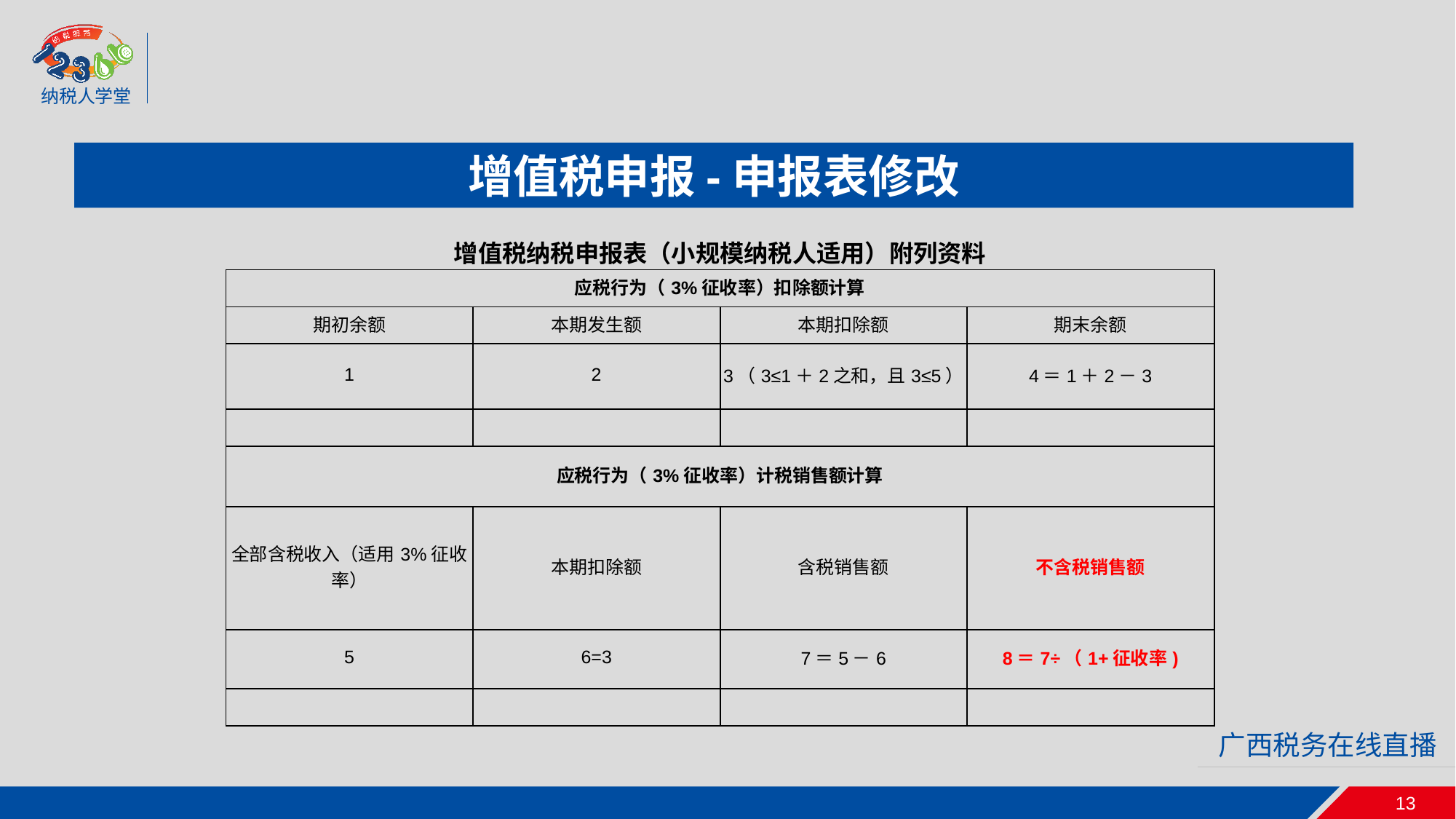

增值税申报-申报表修改
| 增值税纳税申报表（小规模纳税人适用）附列资料 |  |  |  |
| --- | --- | --- | --- |
| 应税行为（3%征收率）扣除额计算 |  |  |  |
| 期初余额 | 本期发生额 | 本期扣除额 | 期末余额 |
| 1 | 2 | 3（3≤1＋2之和，且3≤5） | 4＝1＋2－3 |
|  |  |  |  |
| 应税行为（3%征收率）计税销售额计算 |  |  |  |
| 全部含税收入（适用3%征收率） | 本期扣除额 | 含税销售额 | 不含税销售额 |
| 5 | 6=3 | 7＝5－6 | 8＝7÷（1+征收率) |
|  |  |  |  |